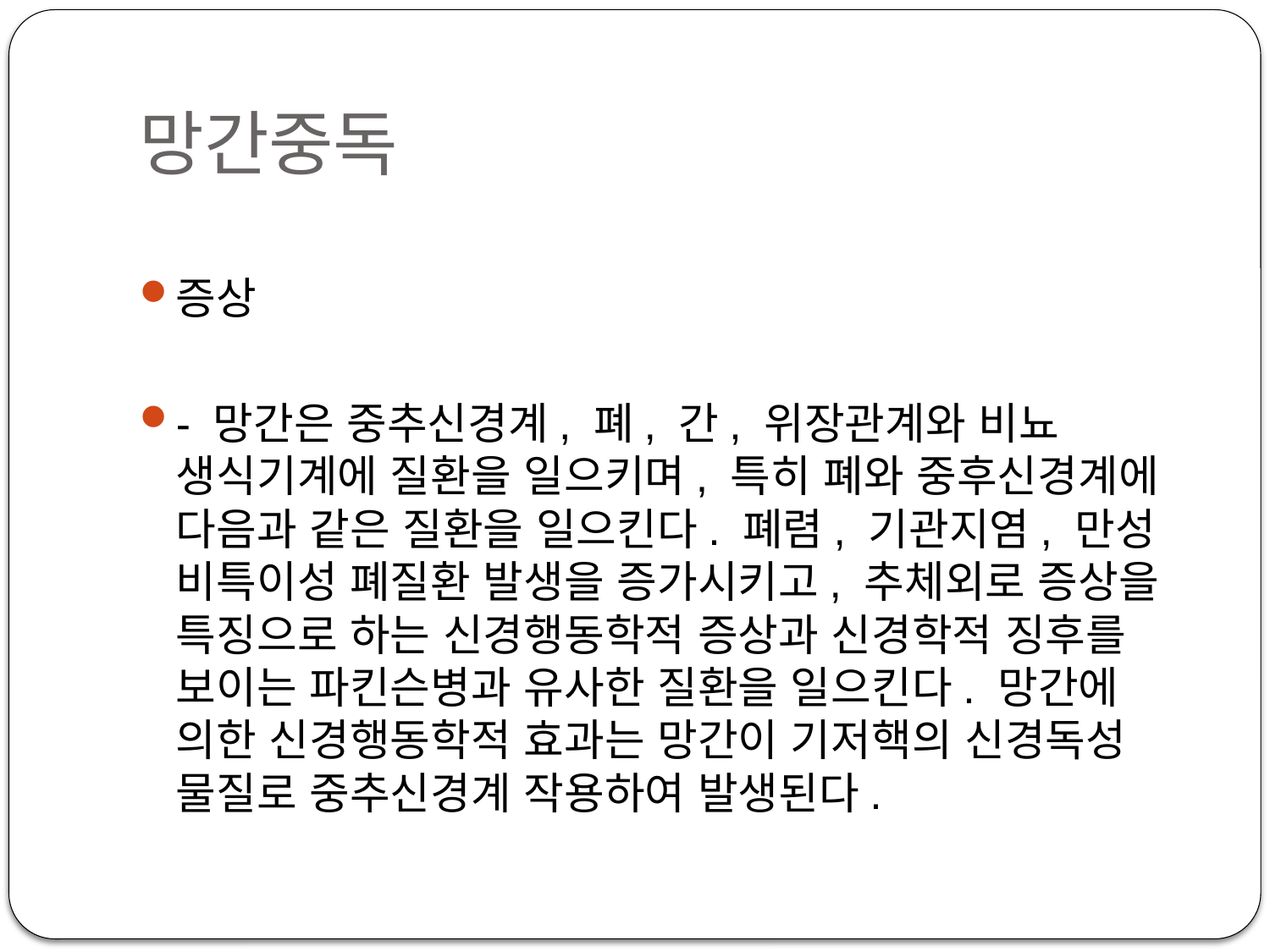

# 망간중독

증상

- 망간은 중추신경계, 폐, 간, 위장관계와 비뇨 생식기계에 질환을 일으키며, 특히 폐와 중후신경계에 다음과 같은 질환을 일으킨다. 폐렴, 기관지염, 만성 비특이성 폐질환 발생을 증가시키고, 추체외로 증상을 특징으로 하는 신경행동학적 증상과 신경학적 징후를 보이는 파킨슨병과 유사한 질환을 일으킨다. 망간에 의한 신경행동학적 효과는 망간이 기저핵의 신경독성 물질로 중추신경계 작용하여 발생된다.